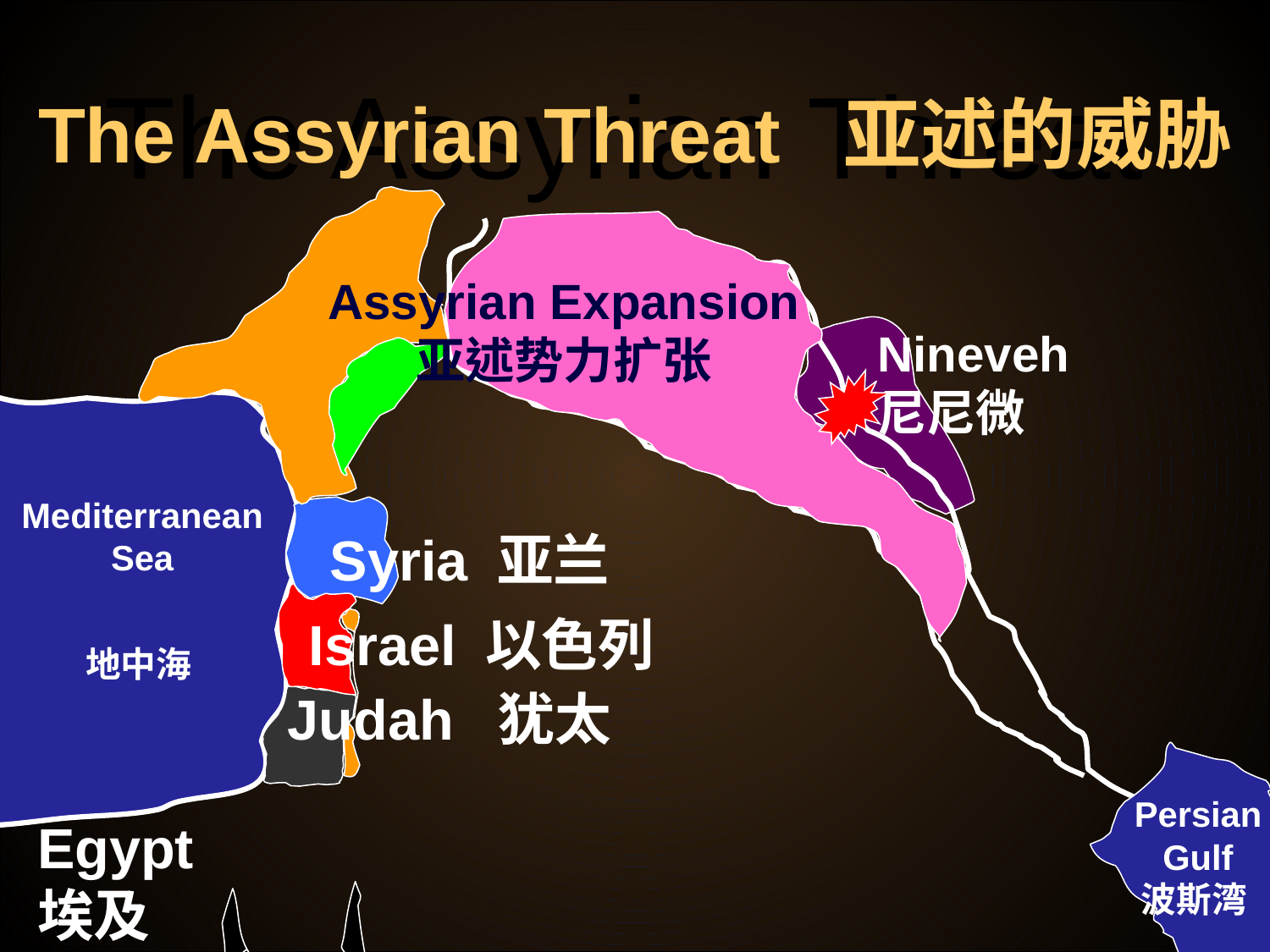

The Assyrian Threat  亚述的威胁
The Assyrian Threat

Assyrian Expansion
亚述势力扩张

Nineveh
尼尼微

MediterraneanSea
地中海

Syria 亚兰

Israel 以色列

Judah  犹太

PersianGulf
波斯湾
Egypt埃及